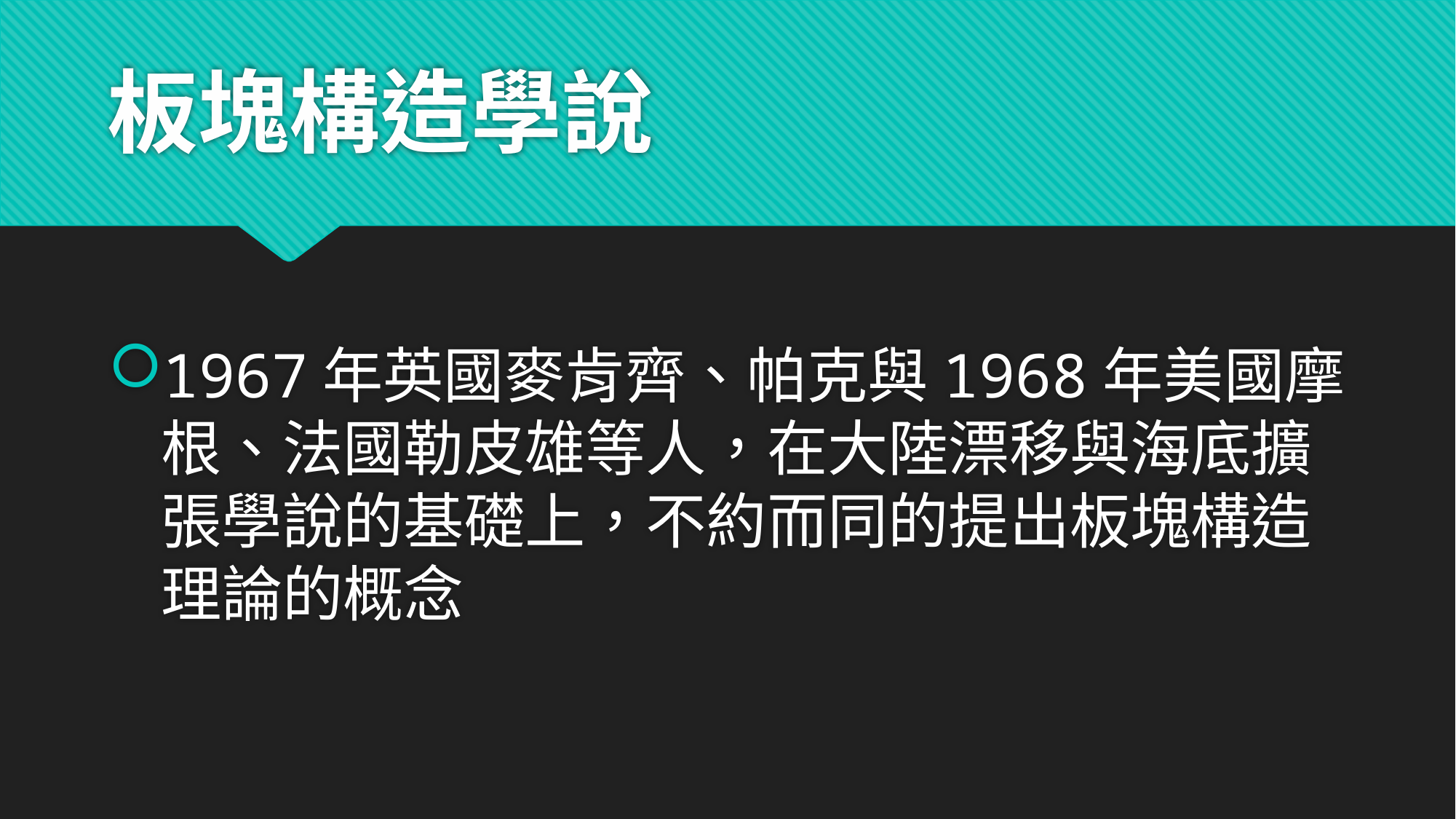

# 板塊構造學說
1967年英國麥肯齊、帕克與1968年美國摩根、法國勒皮雄等人，在大陸漂移與海底擴張學說的基礎上，不約而同的提出板塊構造理論的概念